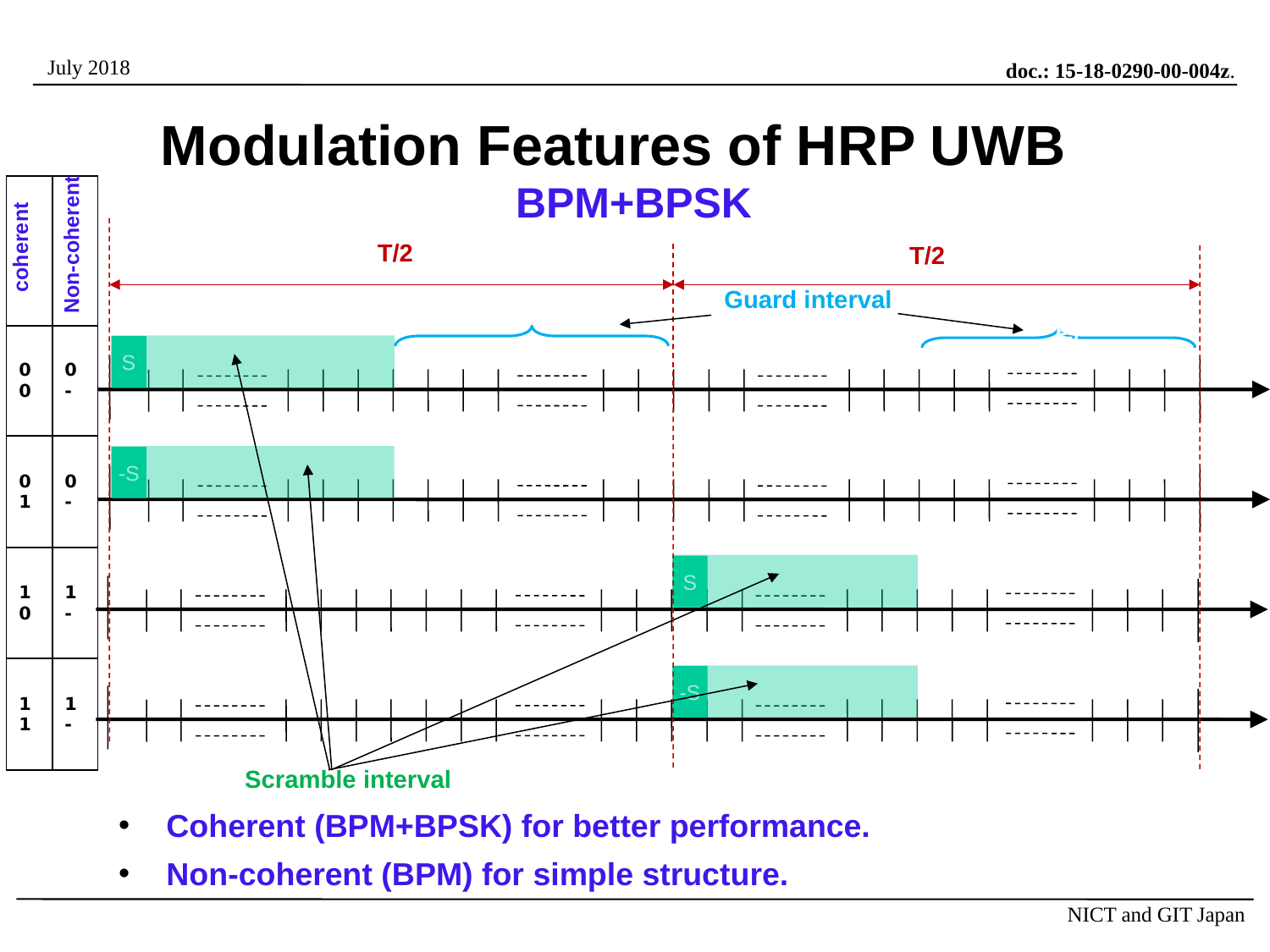

BPM+BPSK
# Modulation Features of HRP UWB
Non-coherent
|  |  |
| --- | --- |
| 00 | 0 - |
| 01 | 0 - |
| 10 | 1 - |
| 11 | 1 - |

coherent
T/2
T/2
Guard interval

シンボル間ガード区間

S

47
48
0
1
31
32
33
63
15
16

-S

47
48
0
1
31
32
33
63
15
16

S

47
48
0
1
31
32
33
63
15
16

-S
Scramble interval

47
48
0
1
31
32
33
63
15
16

Coherent (BPM+BPSK) for better performance.
Non-coherent (BPM) for simple structure.